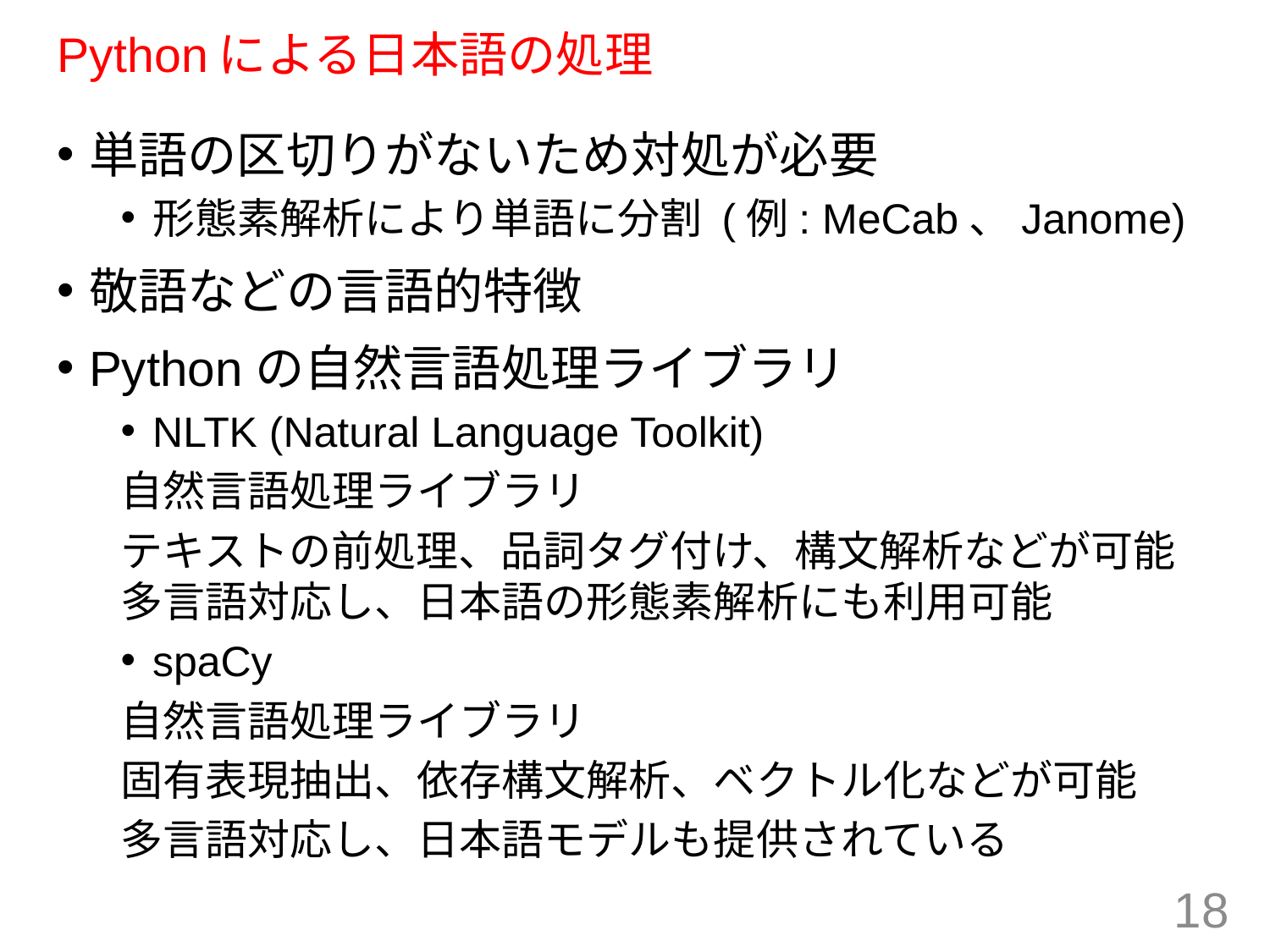

# Pythonによる日本語の処理
単語の区切りがないため対処が必要
形態素解析により単語に分割 (例: MeCab、Janome)
敬語などの言語的特徴
Pythonの自然言語処理ライブラリ
NLTK (Natural Language Toolkit)
自然言語処理ライブラリ
テキストの前処理、品詞タグ付け、構文解析などが可能多言語対応し、日本語の形態素解析にも利用可能
spaCy
自然言語処理ライブラリ
固有表現抽出、依存構文解析、ベクトル化などが可能
多言語対応し、日本語モデルも提供されている
18